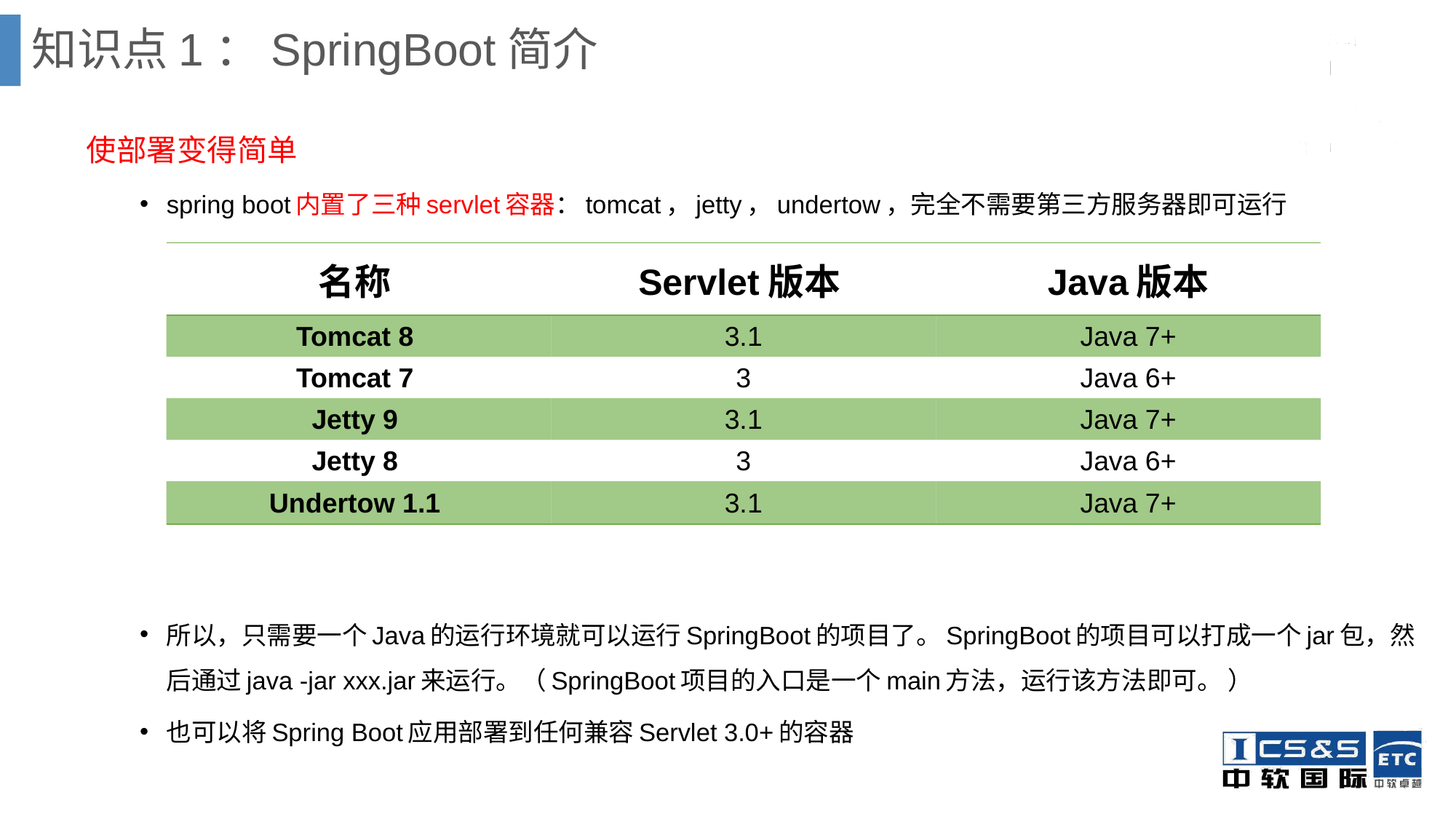

# 知识点1：SpringBoot简介
使部署变得简单
spring boot内置了三种servlet容器：tomcat，jetty，undertow，完全不需要第三方服务器即可运行

所以，只需要一个Java的运行环境就可以运行SpringBoot的项目了。SpringBoot的项目可以打成一个jar包，然后通过java -jar xxx.jar来运行。（SpringBoot项目的入口是一个main方法，运行该方法即可。 ）
也可以将Spring Boot应用部署到任何兼容Servlet 3.0+的容器

| 名称 | Servlet版本 | Java版本 |
| --- | --- | --- |
| Tomcat 8 | 3.1 | Java 7+ |
| Tomcat 7 | 3 | Java 6+ |
| Jetty 9 | 3.1 | Java 7+ |
| Jetty 8 | 3 | Java 6+ |
| Undertow 1.1 | 3.1 | Java 7+ |